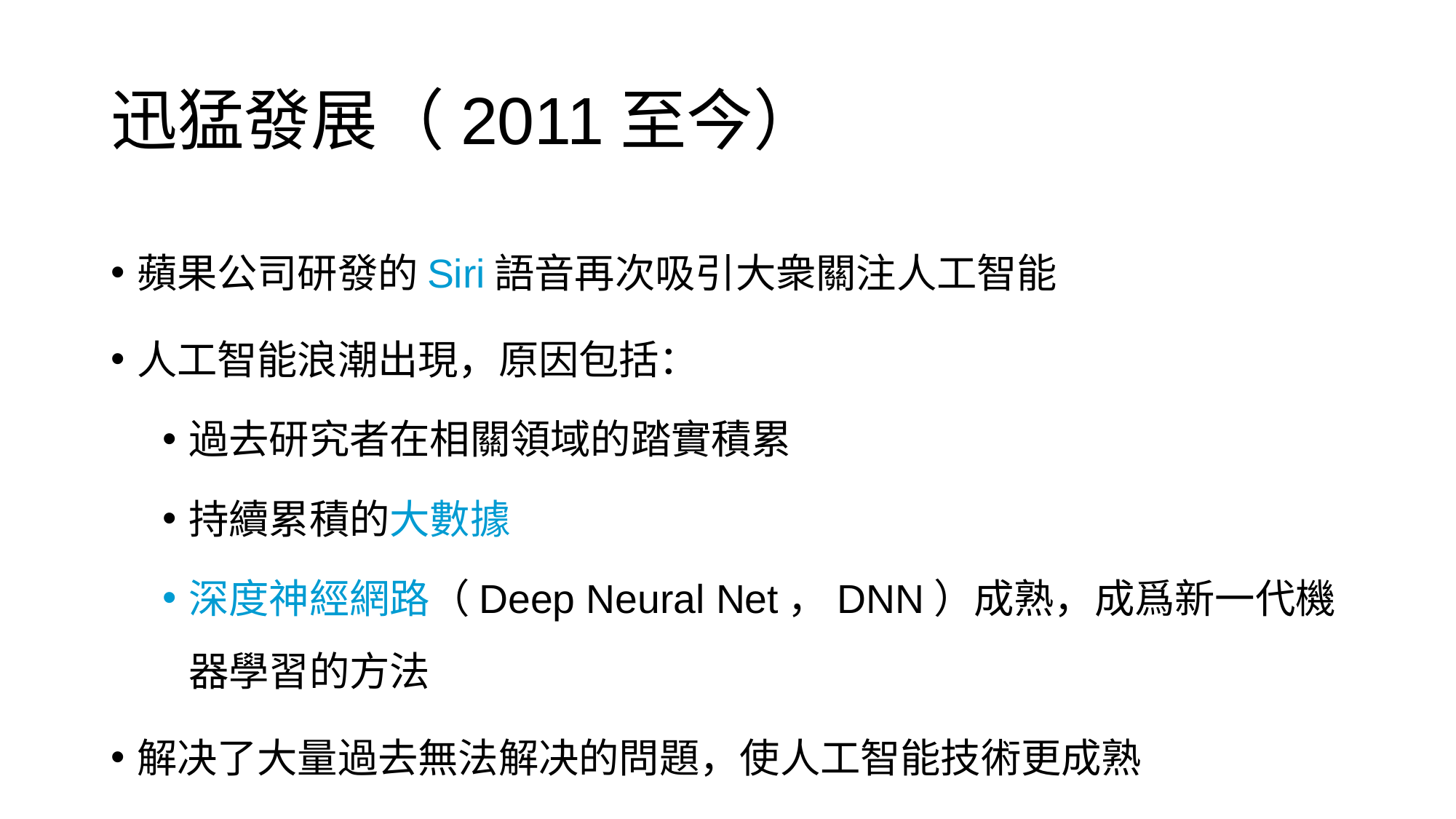

# 迅猛發展（2011至今）
蘋果公司研發的Siri語音再次吸引大衆關注人工智能
人工智能浪潮出現，原因包括：
過去研究者在相關領域的踏實積累
持續累積的大數據
深度神經網路（Deep Neural Net，DNN）成熟，成爲新一代機器學習的方法
解决了大量過去無法解决的問題，使人工智能技術更成熟